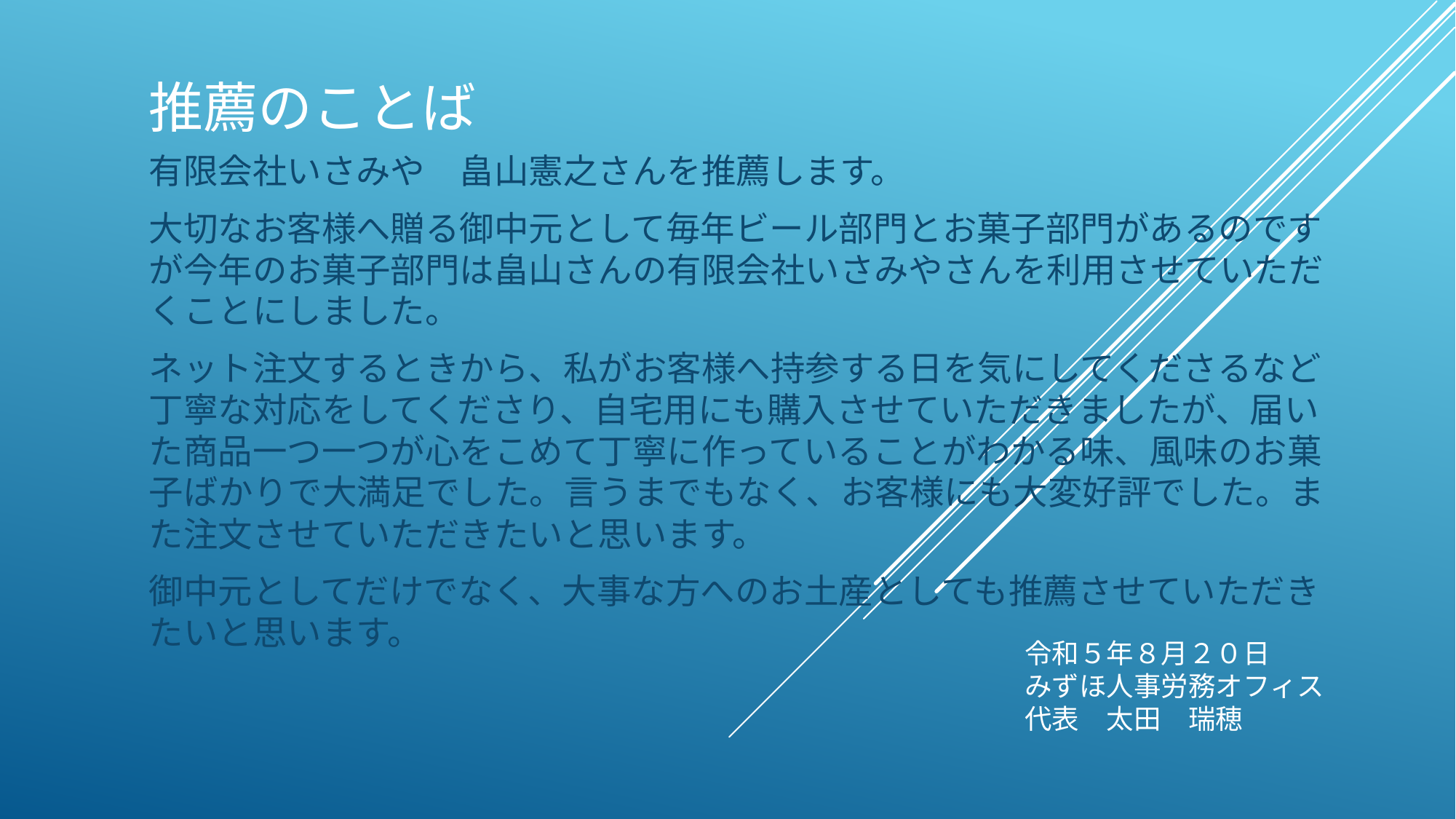

# 推薦のことば
有限会社いさみや　畠山憲之さんを推薦します。
大切なお客様へ贈る御中元として毎年ビール部門とお菓子部門があるのですが今年のお菓子部門は畠山さんの有限会社いさみやさんを利用させていただくことにしました。
ネット注文するときから、私がお客様へ持参する日を気にしてくださるなど丁寧な対応をしてくださり、自宅用にも購入させていただきましたが、届いた商品一つ一つが心をこめて丁寧に作っていることがわかる味、風味のお菓子ばかりで大満足でした。言うまでもなく、お客様にも大変好評でした。また注文させていただきたいと思います。
御中元としてだけでなく、大事な方へのお土産としても推薦させていただきたいと思います。

令和５年８月２０日　　　　みずほ人事労務オフィス　　代表　太田　瑞穂